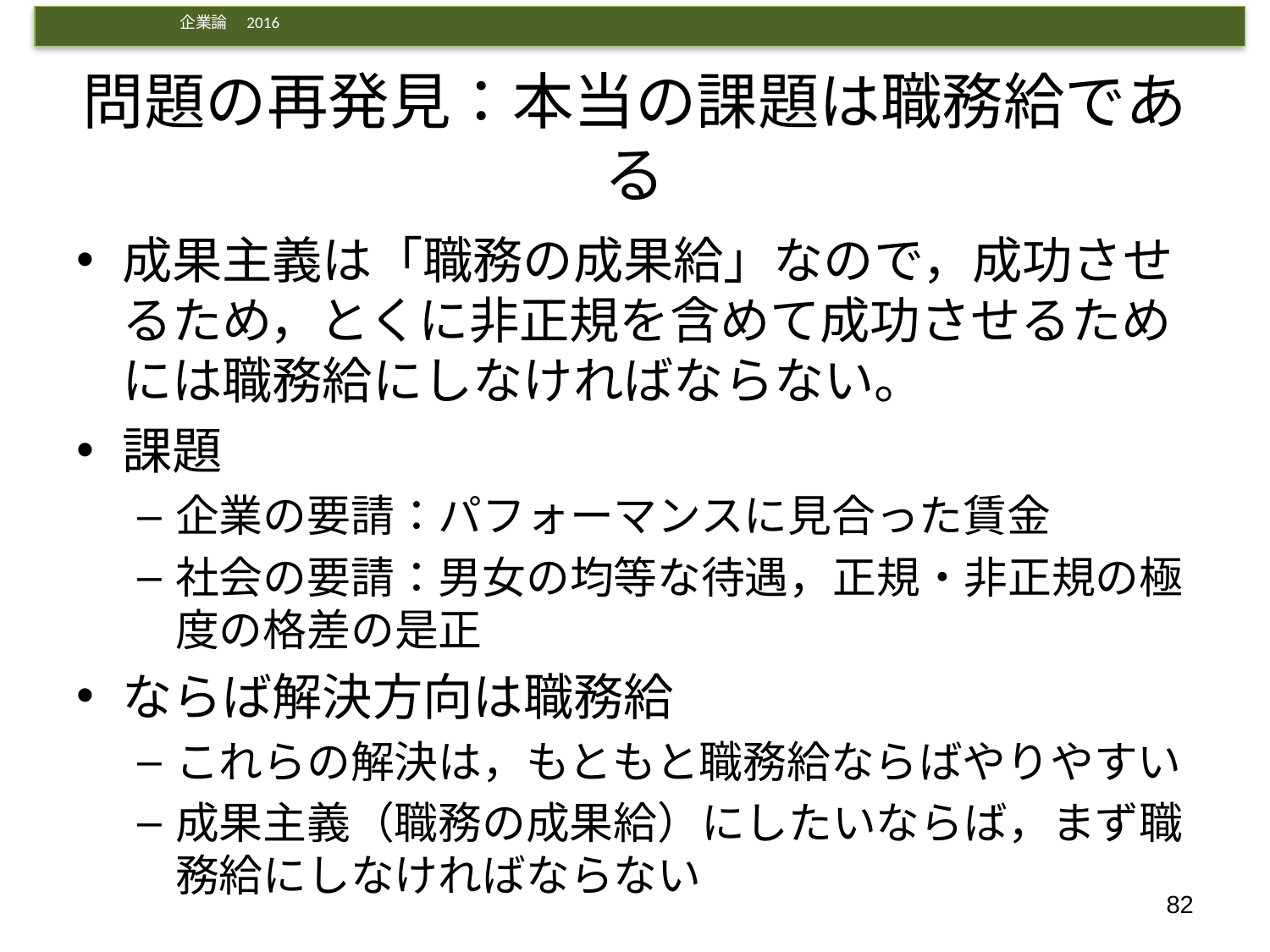

# 問題の再発見：本当の課題は職務給である
成果主義は「職務の成果給」なので，成功させるため，とくに非正規を含めて成功させるためには職務給にしなければならない。
課題
企業の要請：パフォーマンスに見合った賃金
社会の要請：男女の均等な待遇，正規・非正規の極度の格差の是正
ならば解決方向は職務給
これらの解決は，もともと職務給ならばやりやすい
成果主義（職務の成果給）にしたいならば，まず職務給にしなければならない

82